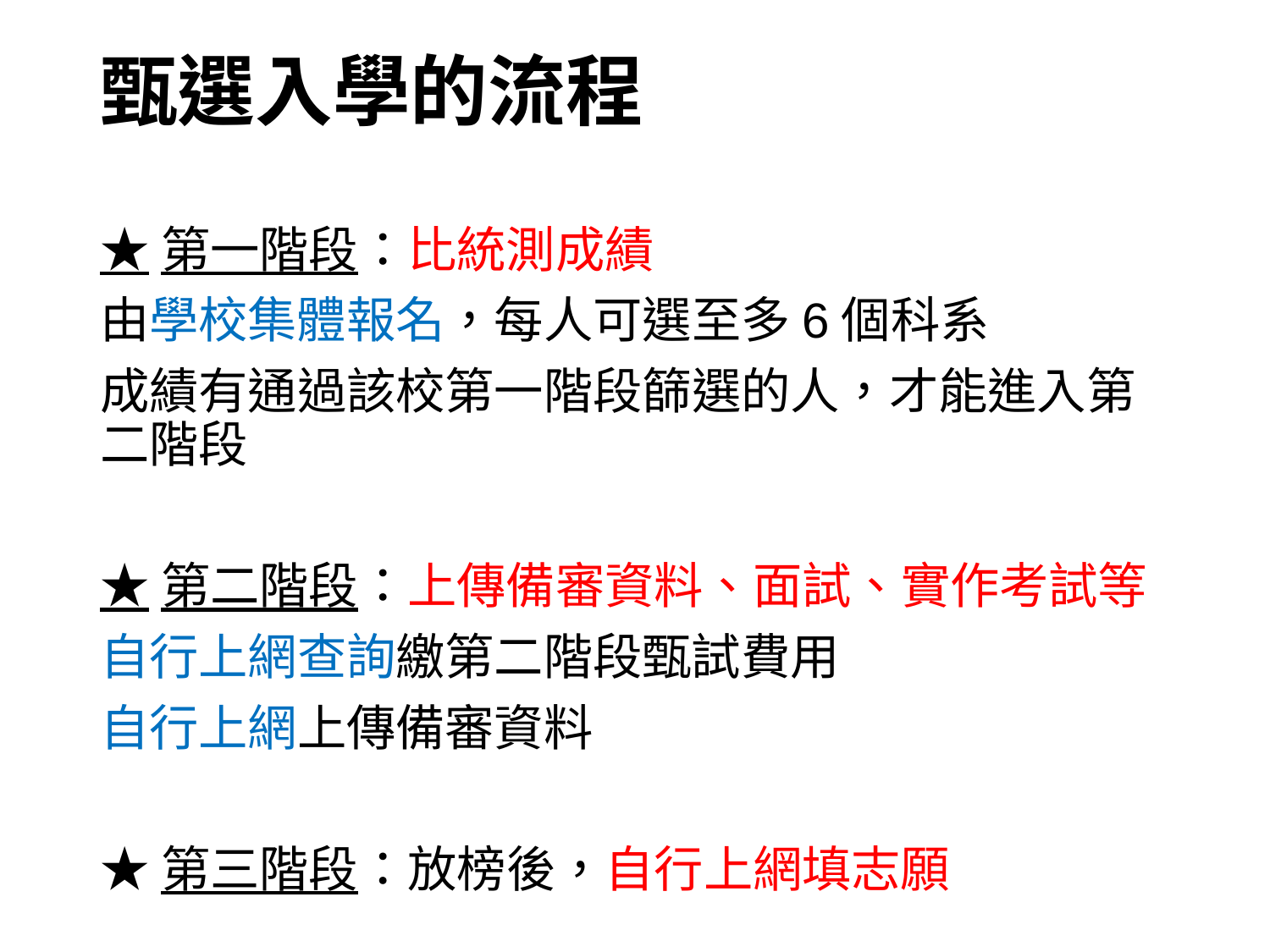

甄選入學的流程

★第一階段：比統測成績
由學校集體報名，每人可選至多6個科系
成績有通過該校第一階段篩選的人，才能進入第二階段

★第二階段：上傳備審資料、面試、實作考試等
自行上網查詢繳第二階段甄試費用
自行上網上傳備審資料

★第三階段：放榜後，自行上網填志願